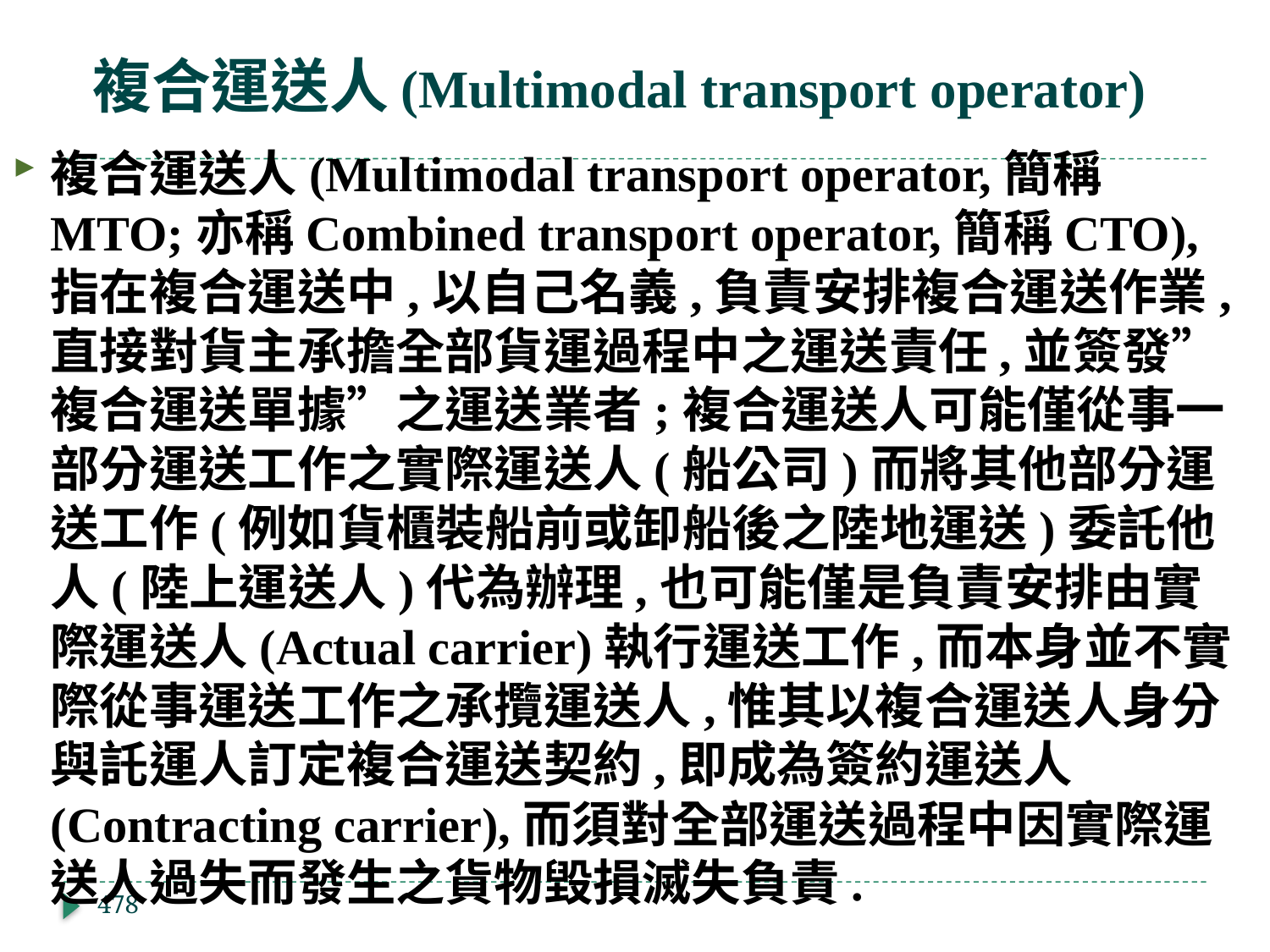

# 複合運送人(Multimodal transport operator)
複合運送人(Multimodal transport operator,簡稱MTO;亦稱Combined transport operator,簡稱CTO),指在複合運送中,以自己名義,負責安排複合運送作業,直接對貨主承擔全部貨運過程中之運送責任,並簽發”複合運送單據”之運送業者;複合運送人可能僅從事一部分運送工作之實際運送人(船公司)而將其他部分運送工作(例如貨櫃裝船前或卸船後之陸地運送)委託他人(陸上運送人)代為辦理,也可能僅是負責安排由實際運送人(Actual carrier)執行運送工作,而本身並不實際從事運送工作之承攬運送人,惟其以複合運送人身分與託運人訂定複合運送契約,即成為簽約運送人(Contracting carrier),而須對全部運送過程中因實際運送人過失而發生之貨物毀損滅失負責.
478